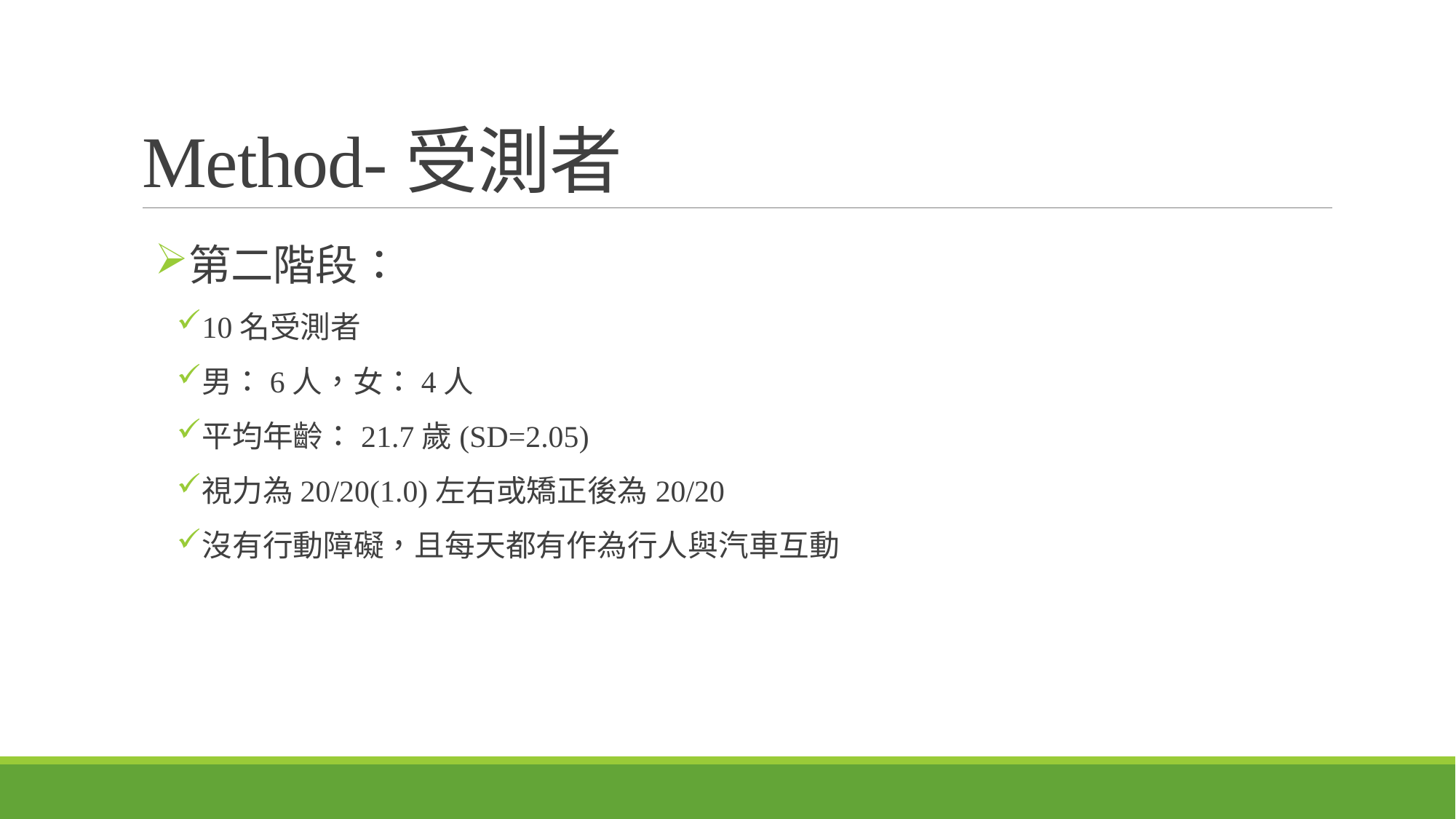

# Method-受測者
第二階段：
10名受測者
男：6人，女：4人
平均年齡：21.7歲(SD=2.05)
視力為20/20(1.0)左右或矯正後為20/20
沒有行動障礙，且每天都有作為行人與汽車互動